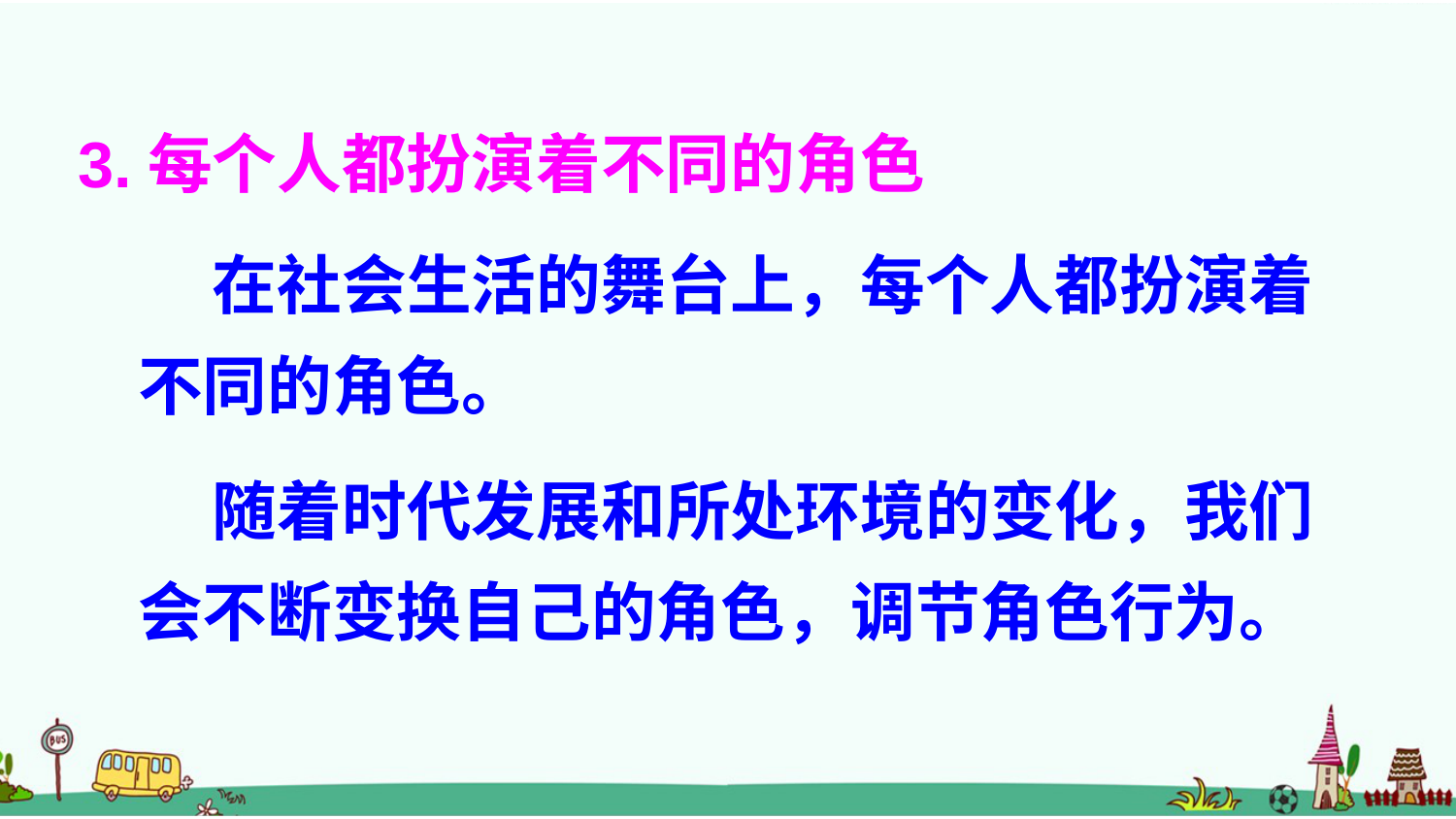

3.每个人都扮演着不同的角色
    在社会生活的舞台上，每个人都扮演着不同的角色。
    随着时代发展和所处环境的变化，我们会不断变换自己的角色，调节角色行为。